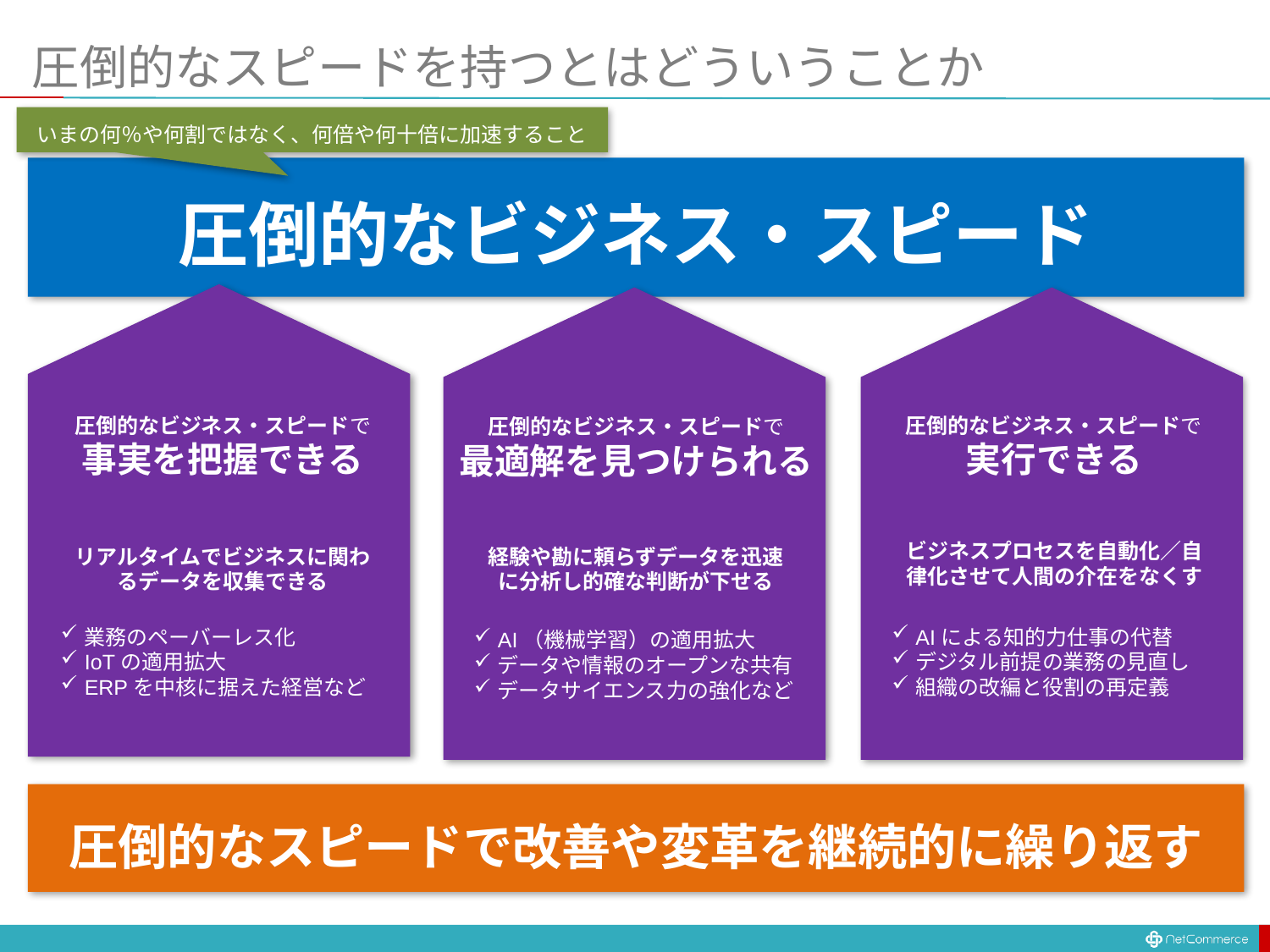

# 圧倒的なスピードを持つとはどういうことか

いまの何％や何割ではなく、何倍や何十倍に加速すること

圧倒的なビジネス・スピード

圧倒的なビジネス・スピードで
実行できる
圧倒的なビジネス・スピードで
事実を把握できる
圧倒的なビジネス・スピードで
最適解を見つけられる
ビジネスプロセスを自動化／自律化させて人間の介在をなくす
経験や勘に頼らずデータを迅速に分析し的確な判断が下せる
リアルタイムでビジネスに関わるデータを収集できる
業務のペーバーレス化
IoTの適用拡大
ERPを中核に据えた経営など
AIによる知的力仕事の代替
デジタル前提の業務の見直し
組織の改編と役割の再定義
AI（機械学習）の適用拡大
データや情報のオープンな共有
データサイエンス力の強化など

圧倒的なスピードで改善や変革を継続的に繰り返す